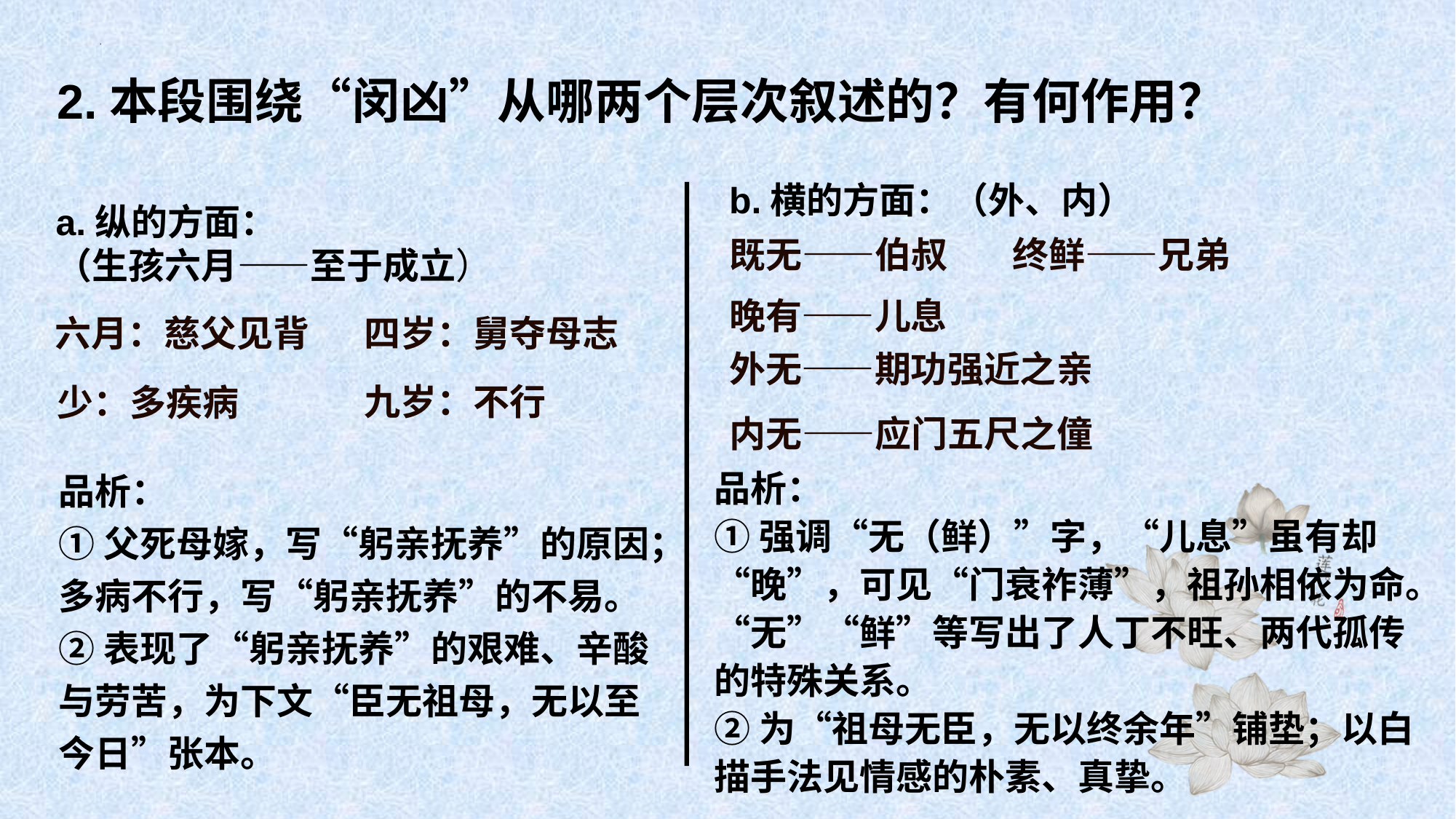

2.本段围绕“闵凶”从哪两个层次叙述的？有何作用？
b.横的方面：（外、内）

a.纵的方面：
（生孩六月——至于成立）
既无——伯叔
终鲜——兄弟
晚有——儿息
四岁：舅夺母志
六月：慈父见背
九岁：不行
少：多疾病
外无——期功强近之亲
内无——应门五尺之僮
品析：
①父死母嫁，写“躬亲抚养”的原因；多病不行，写“躬亲抚养”的不易。
②表现了“躬亲抚养”的艰难、辛酸与劳苦，为下文“臣无祖母，无以至今日”张本。
品析：
①强调“无（鲜）”字，“儿息”虽有却“晚”，可见“门衰祚薄”，祖孙相依为命。“无”“鲜”等写出了人丁不旺、两代孤传的特殊关系。
②为“祖母无臣，无以终余年”铺垫；以白描手法见情感的朴素、真挚。